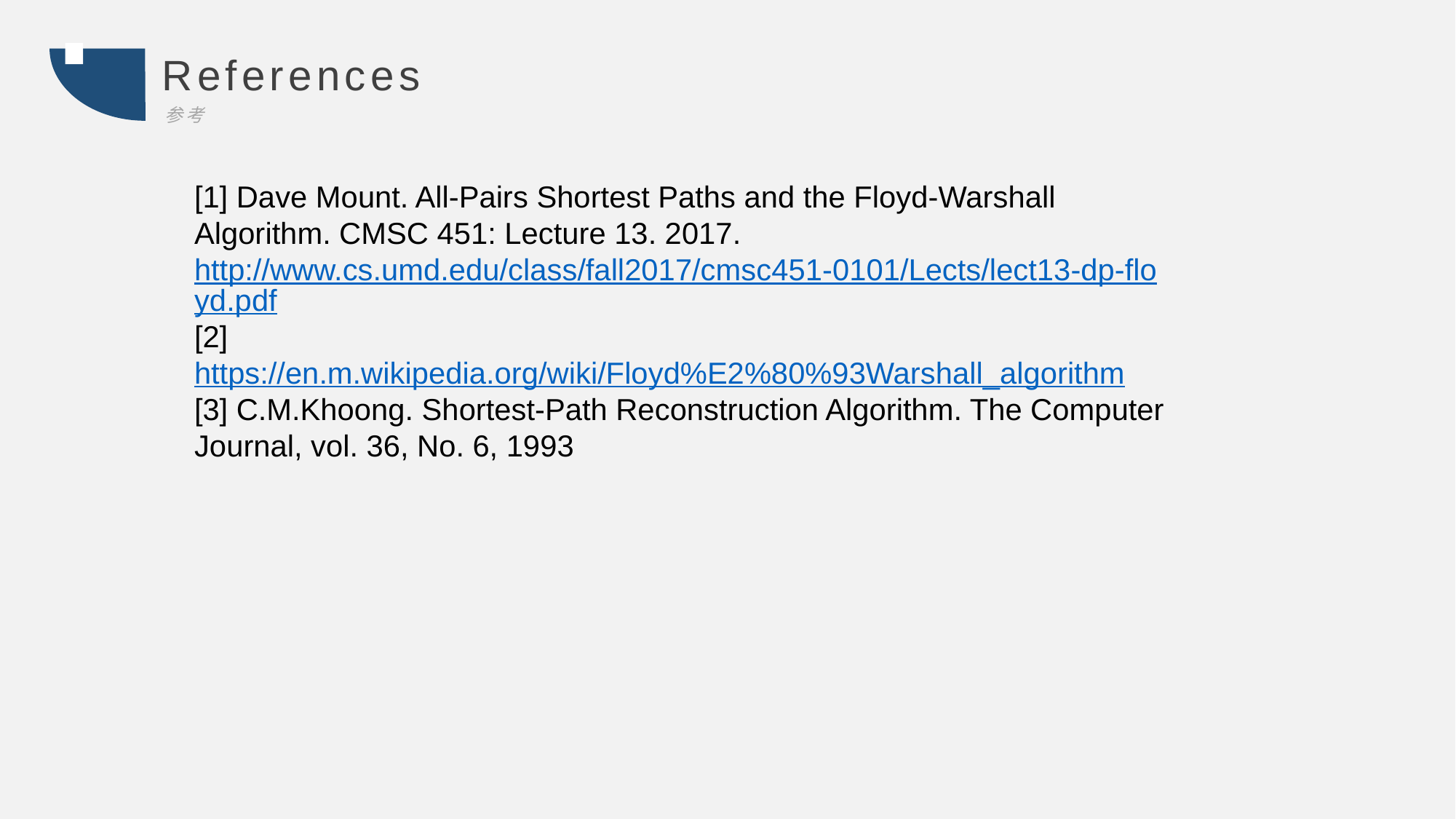

References
参考
[1] Dave Mount. All-Pairs Shortest Paths and the Floyd-Warshall Algorithm. CMSC 451: Lecture 13. 2017. http://www.cs.umd.edu/class/fall2017/cmsc451-0101/Lects/lect13-dp-floyd.pdf
[2] https://en.m.wikipedia.org/wiki/Floyd%E2%80%93Warshall_algorithm
[3] C.M.Khoong. Shortest-Path Reconstruction Algorithm. The Computer Journal, vol. 36, No. 6, 1993